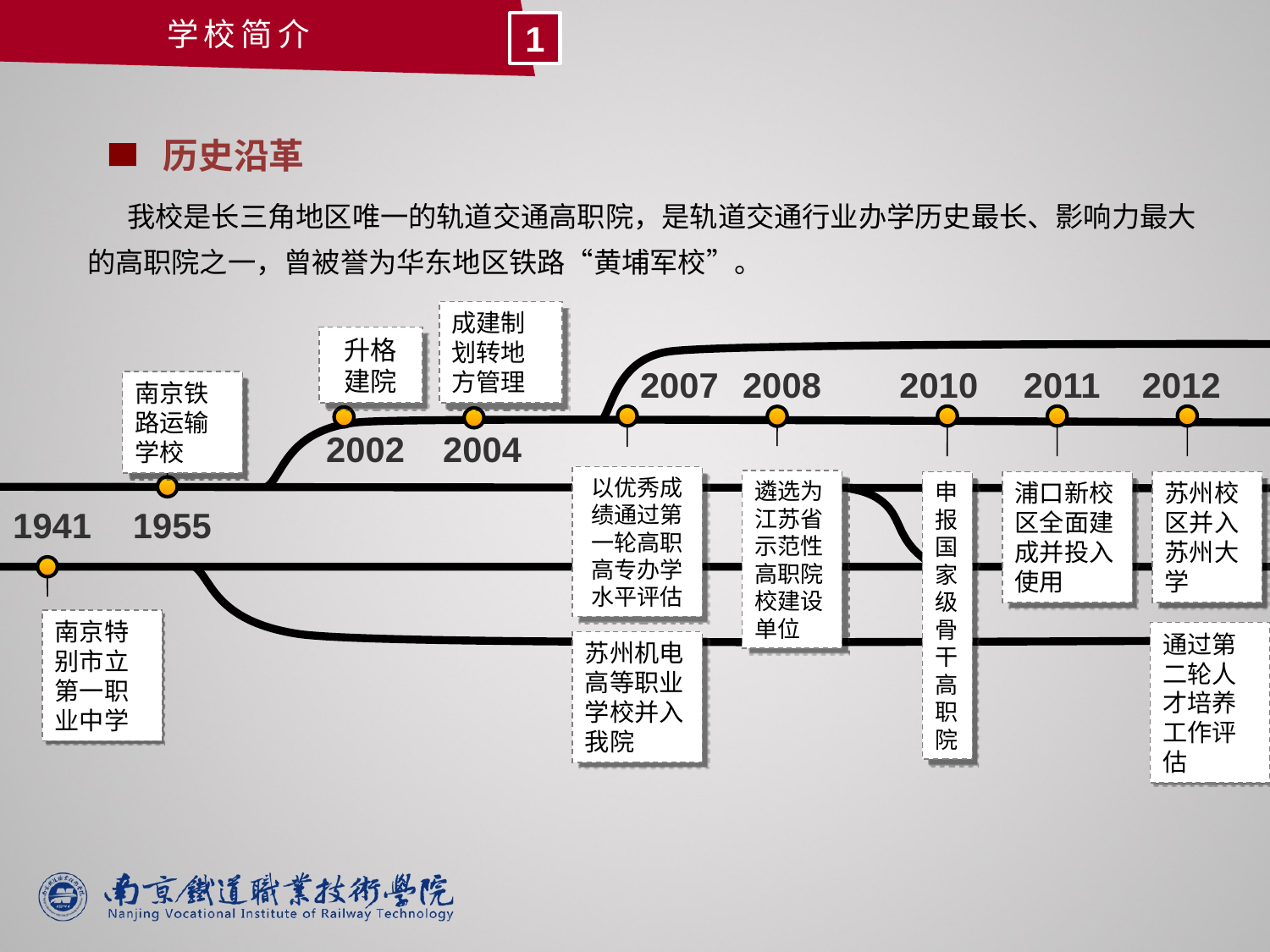

学校简介
1
历史沿革

    我校是长三角地区唯一的轨道交通高职院，是轨道交通行业办学历史最长、影响力最大的高职院之一，曾被誉为华东地区铁路“黄埔军校”。
成建制划转地方管理
升格建院
南京铁路运输学校
以优秀成绩通过第一轮高职高专办学水平评估
遴选为江苏省示范性高职院校建设单位
申报国家级骨干高职院
浦口新校区全面建成并投入使用
苏州校区并入苏州大学
南京特别市立第一职业中学
通过第二轮人才培养工作评估
苏州机电高等职业学校并入我院

2007
2008
2010
2011
2012

2002
2004

1941
1955